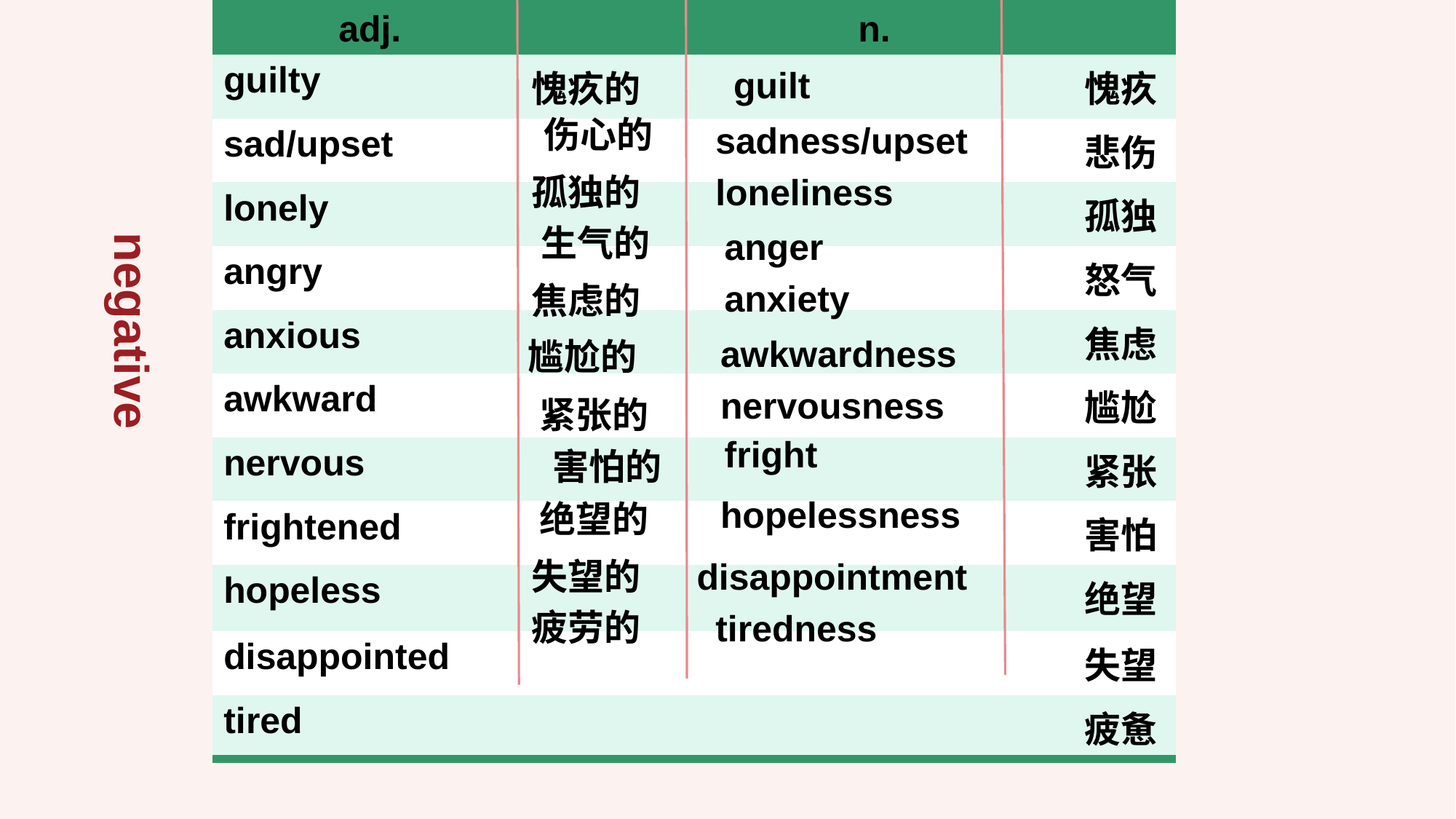

| adj. |  | n. |  |
| --- | --- | --- | --- |
| guilty |  |  | 愧疚 |
| sad/upset |  |  | 悲伤 |
| lonely |  |  | 孤独 |
| angry |  |  | 怒气 |
| anxious |  |  | 焦虑 |
| awkward |  |  | 尴尬 |
| nervous |  |  | 紧张 |
| frightened |  |  | 害怕 |
| hopeless |  |  | 绝望 |
| disappointed |  |  | 失望 |
| tired |  |  | 疲惫 |
愧疚的
guilt
伤心的
sadness/upset
孤独的
loneliness
生气的
negative
anger
焦虑的
anxiety
尴尬的
awkwardness
nervousness
紧张的
fright
害怕的
hopelessness
绝望的
失望的
disappointment
疲劳的
tiredness